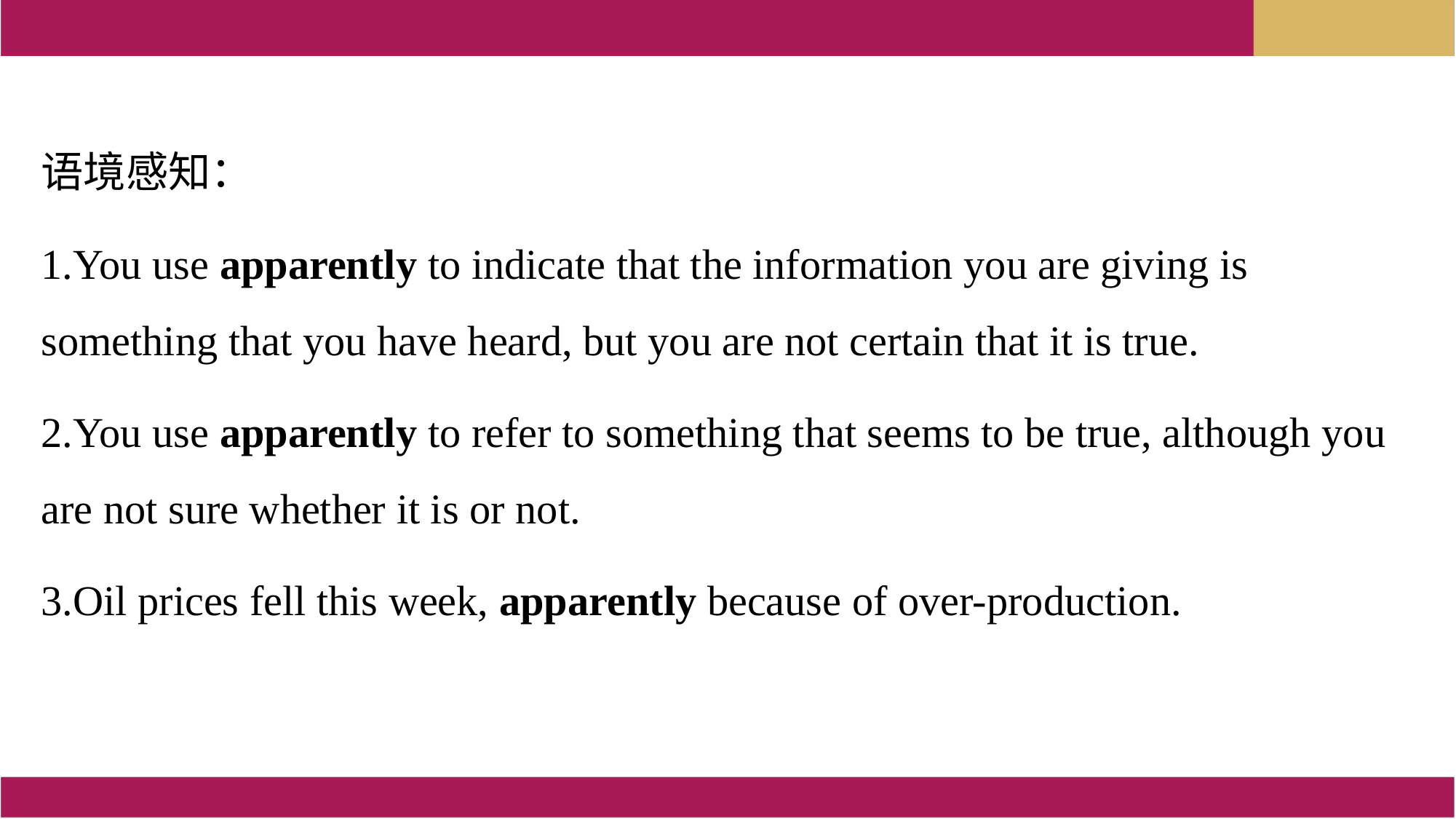

语境感知：
1.You use apparently to indicate that the information you are giving is something that you have heard, but you are not certain that it is true.
2.You use apparently to refer to something that seems to be true, although you are not sure whether it is or not.
3.Oil prices fell this week, apparently because of over-production.